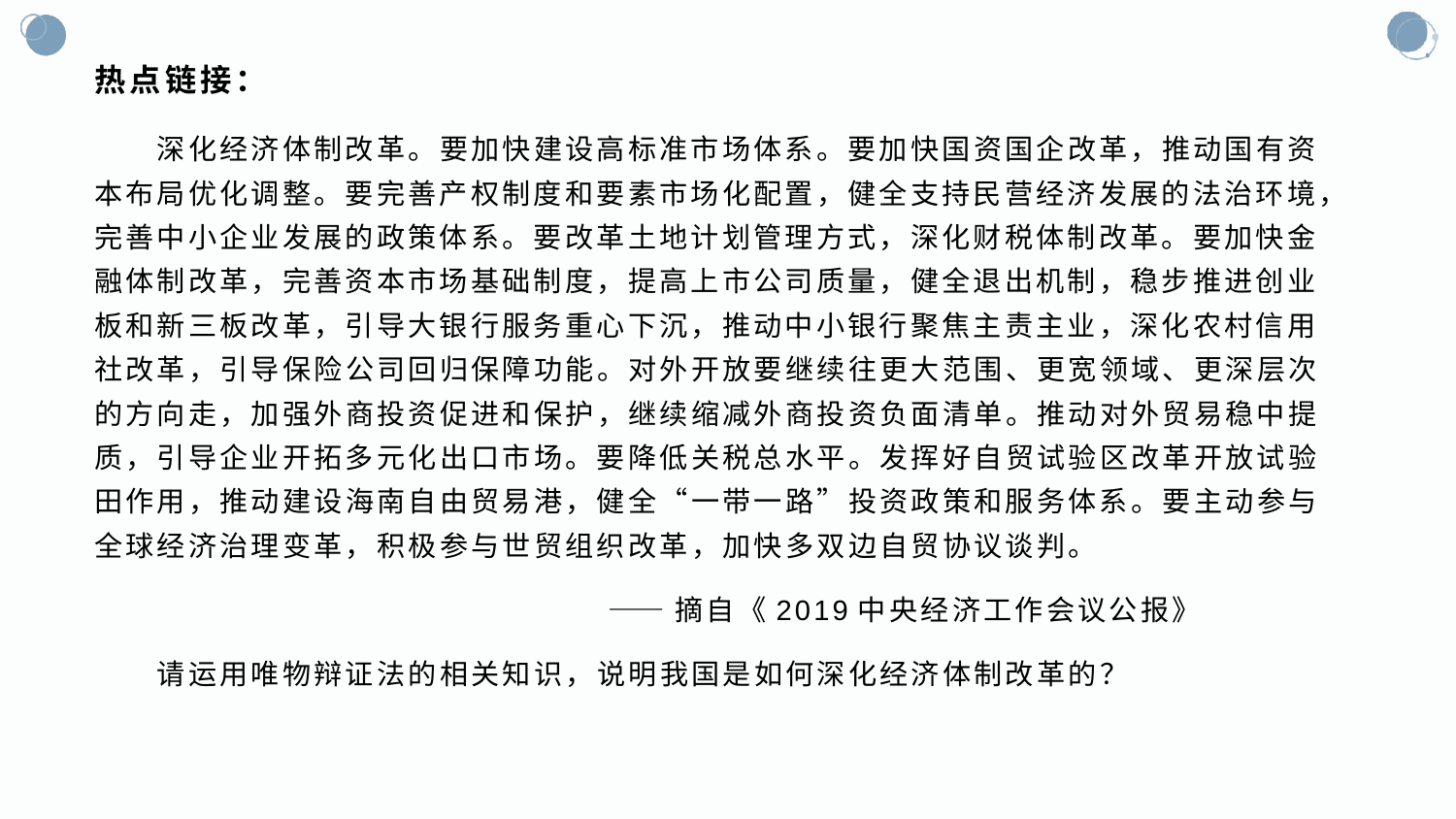

# 热点链接：
      深化经济体制改革。要加快建设高标准市场体系。要加快国资国企改革，推动国有资本布局优化调整。要完善产权制度和要素市场化配置，健全支持民营经济发展的法治环境，完善中小企业发展的政策体系。要改革土地计划管理方式，深化财税体制改革。要加快金融体制改革，完善资本市场基础制度，提高上市公司质量，健全退出机制，稳步推进创业板和新三板改革，引导大银行服务重心下沉，推动中小银行聚焦主责主业，深化农村信用社改革，引导保险公司回归保障功能。对外开放要继续往更大范围、更宽领域、更深层次的方向走，加强外商投资促进和保护，继续缩减外商投资负面清单。推动对外贸易稳中提质，引导企业开拓多元化出口市场。要降低关税总水平。发挥好自贸试验区改革开放试验田作用，推动建设海南自由贸易港，健全“一带一路”投资政策和服务体系。要主动参与全球经济治理变革，积极参与世贸组织改革，加快多双边自贸协议谈判。
                                                       ——摘自《2019中央经济工作会议公报》
      请运用唯物辩证法的相关知识，说明我国是如何深化经济体制改革的？